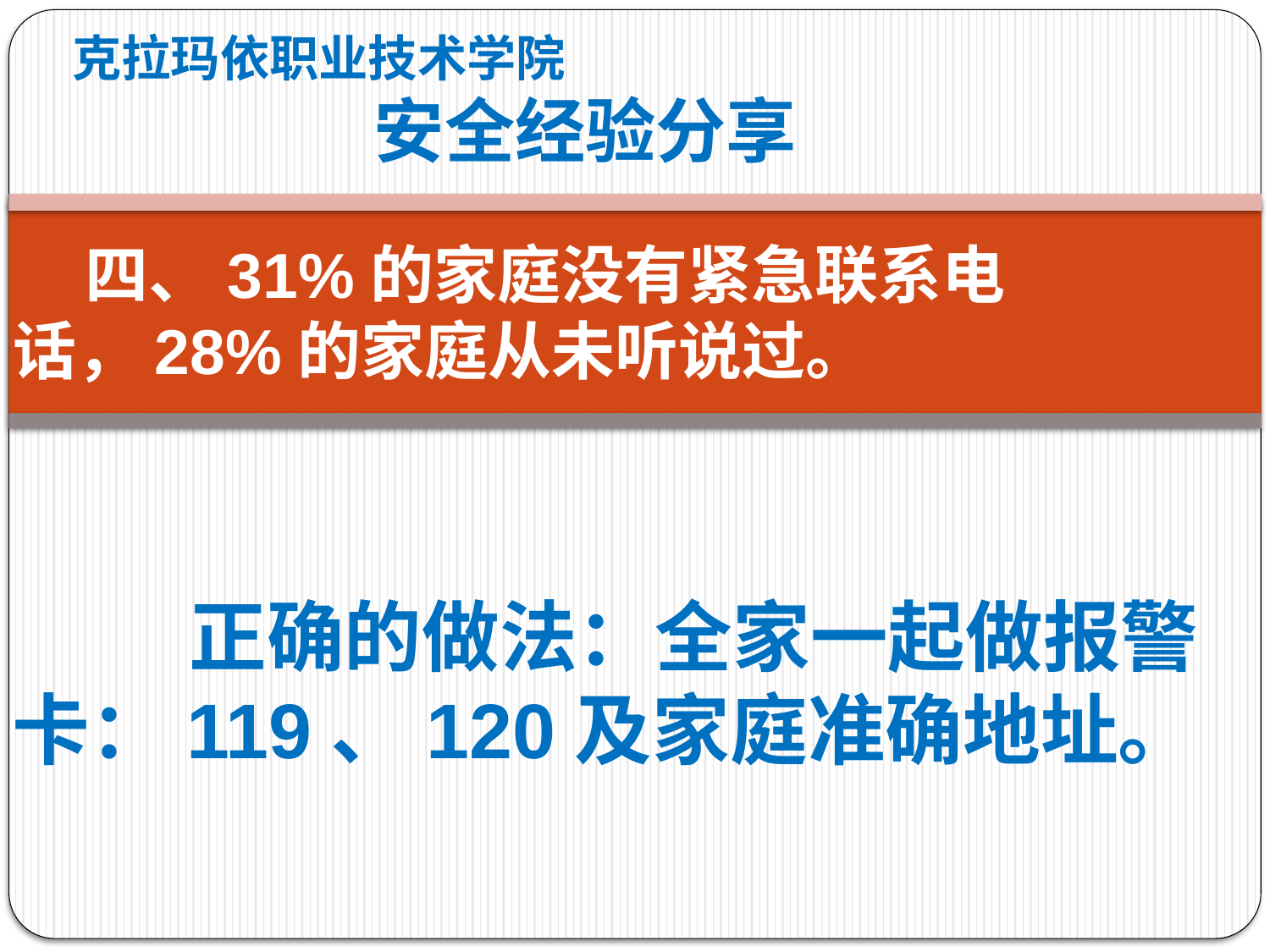

# 克拉玛依职业技术学院 安全经验分享
    四、31%的家庭没有紧急联系电话，28%的家庭从未听说过。
         正确的做法：全家一起做报警卡：119、120及家庭准确地址。